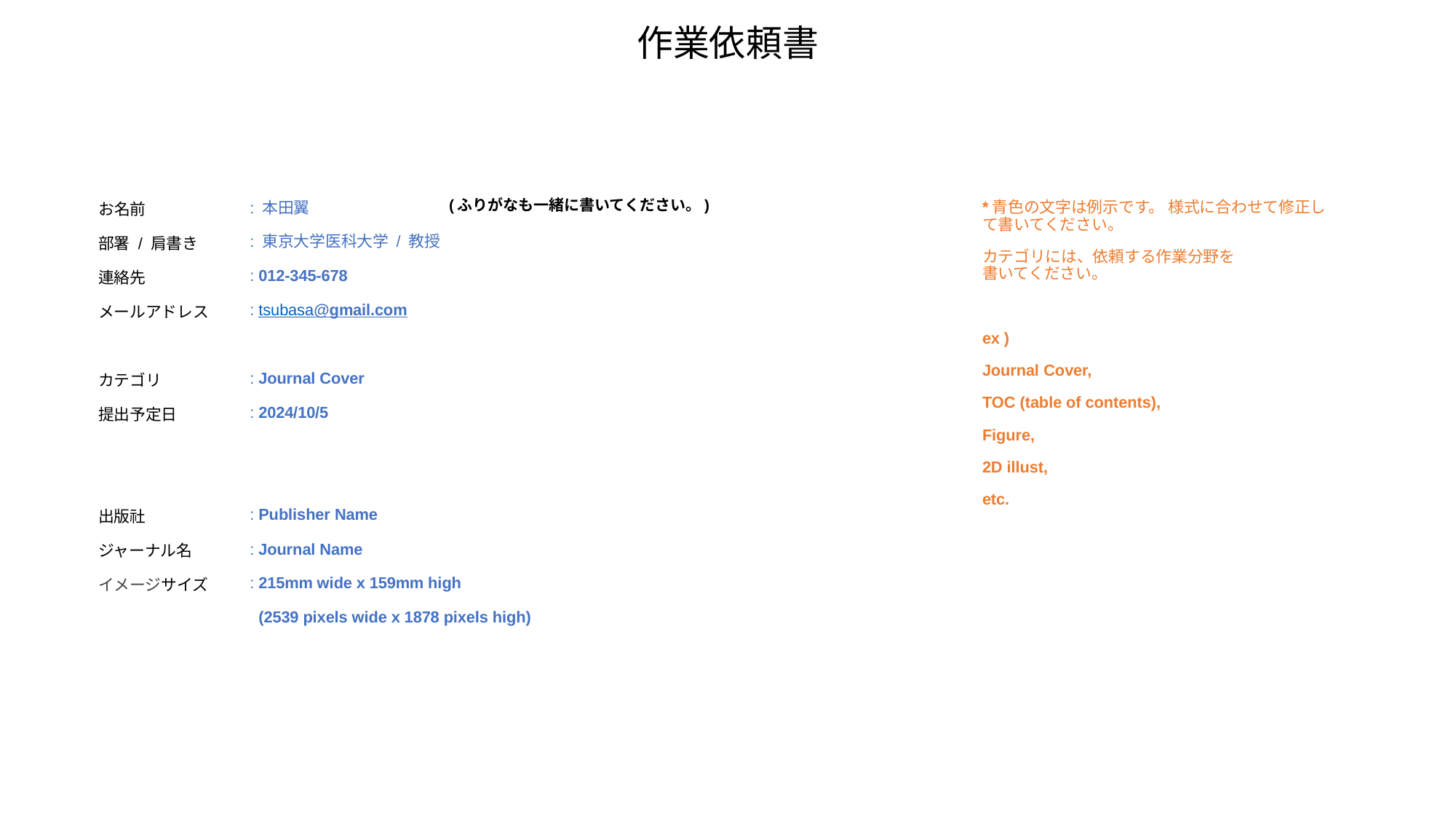

# 作業依頼書
: 本田翼
: 東京大学医科大学 / 教授
: 012-345-678
: tsubasa@gmail.com

: Journal Cover
: 2024/10/5

: Publisher Name
: Journal Name
: 215mm wide x 159mm high
  (2539 pixels wide x 1878 pixels high)

(ふりがなも一緒に書いてください。)
お名前
部署 / 肩書き
連絡先
メールアドレス

カテゴリ
提出予定日

出版社
ジャーナル名
イメージサイズ
*青色の文字は例示です。 様式に合わせて修正して書いてください。
カテゴリには、依頼する作業分野を
書いてください。

ex )
Journal Cover,
TOC (table of contents),
Figure,
2D illust,
etc.